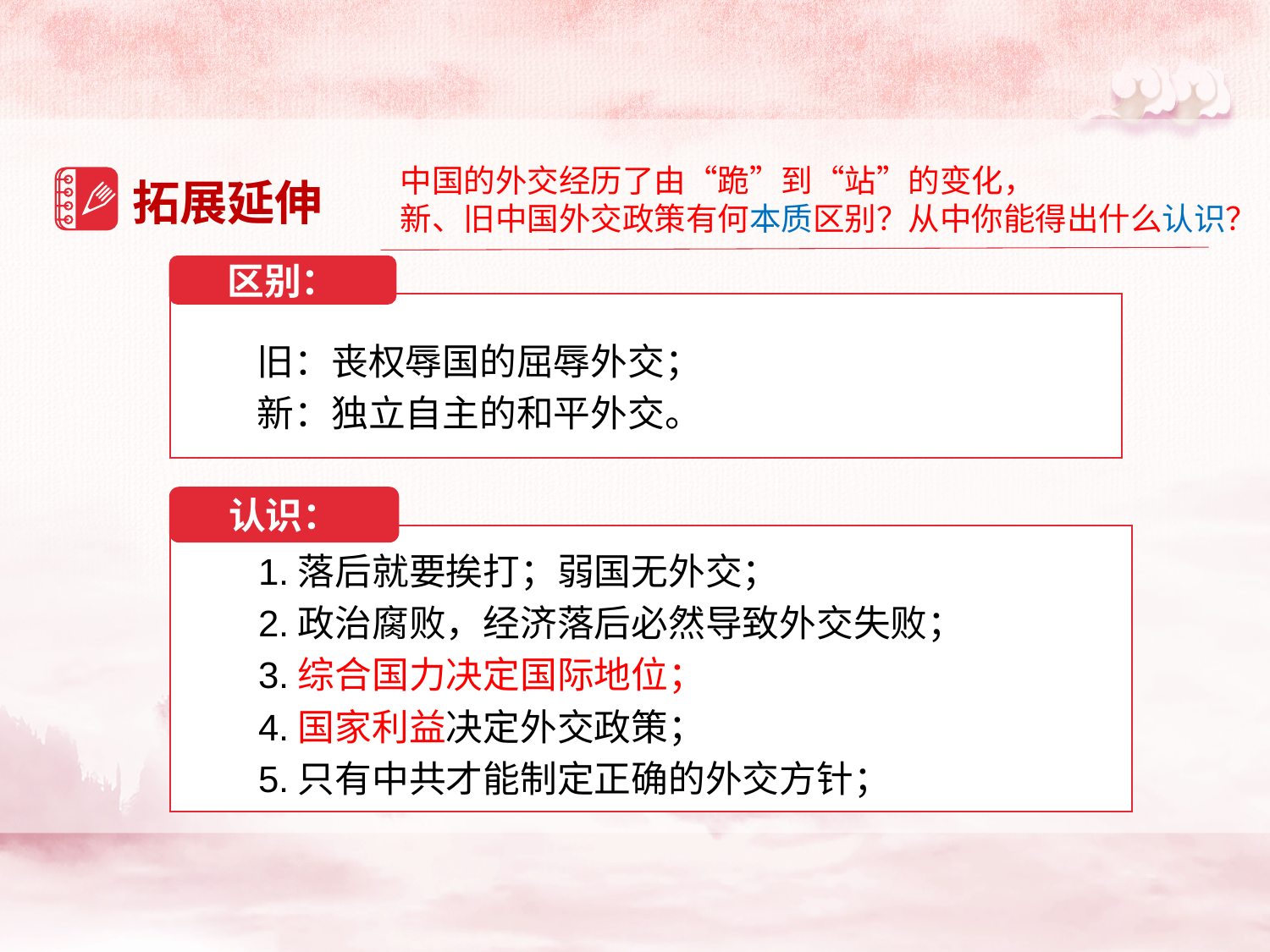

中国的外交经历了由“跪”到“站”的变化，
新、旧中国外交政策有何本质区别？从中你能得出什么认识？
拓展延伸

区别：

旧：丧权辱国的屈辱外交；
新：独立自主的和平外交。
认识：

1.落后就要挨打；弱国无外交；
2.政治腐败，经济落后必然导致外交失败；
3.综合国力决定国际地位；
4.国家利益决定外交政策；
5.只有中共才能制定正确的外交方针；